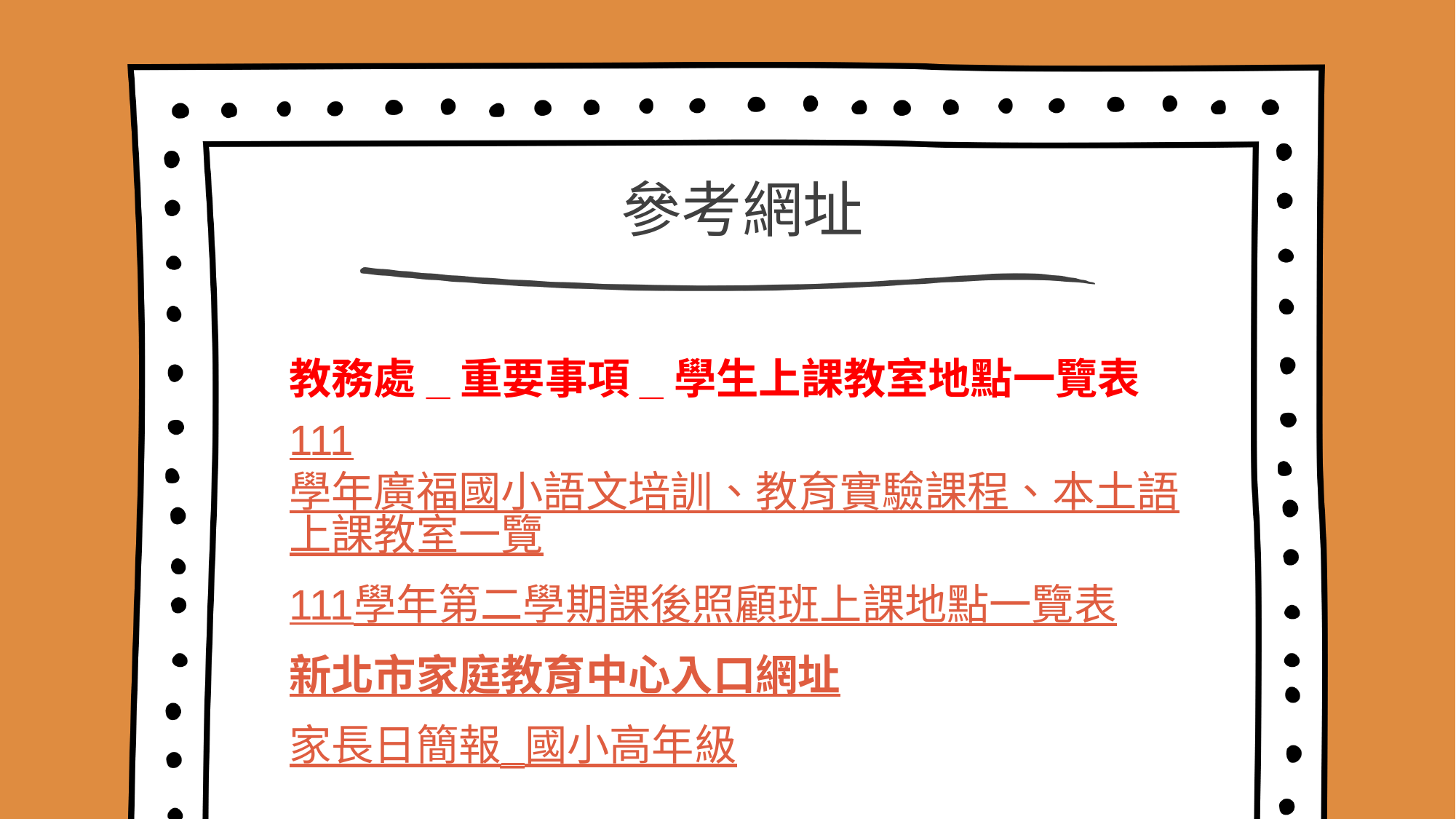

# 參考網址
教務處_重要事項_學生上課教室地點一覽表
111學年廣福國小語文培訓、教育實驗課程、本土語上課教室一覽
111學年第二學期課後照顧班上課地點一覽表
新北市家庭教育中心入口網址
家長日簡報_國小高年級